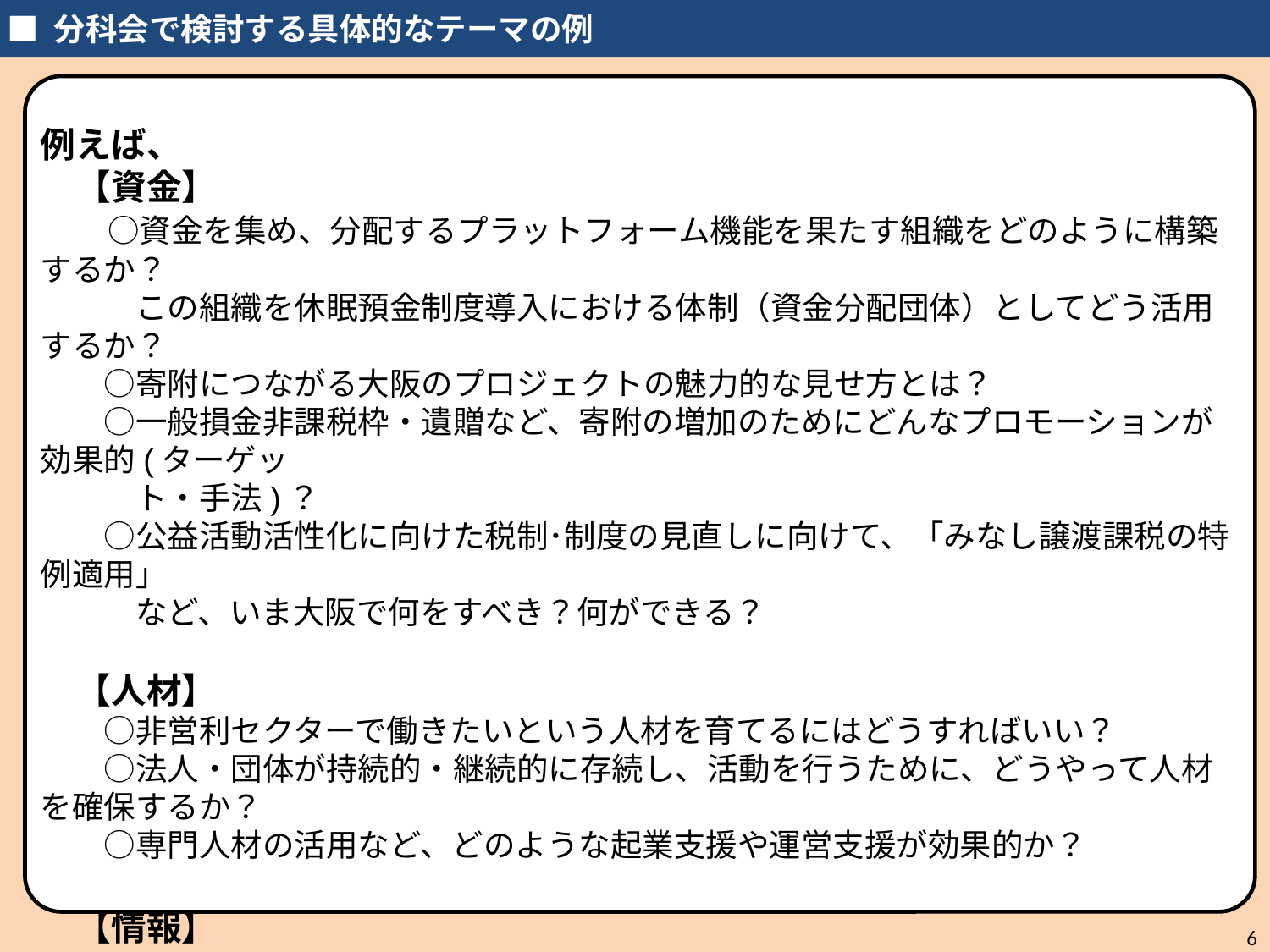

■ 分科会で検討する具体的なテーマの例

例えば、
　【資金】
　　○資金を集め、分配するプラットフォーム機能を果たす組織をどのように構築するか？
　　　この組織を休眠預金制度導入における体制（資金分配団体）としてどう活用するか？
　　○寄附につながる大阪のプロジェクトの魅力的な見せ方とは？
　　○一般損金非課税枠・遺贈など、寄附の増加のためにどんなプロモーションが効果的(ターゲッ
　　　ト・手法)？
　　○公益活動活性化に向けた税制･制度の見直しに向けて、「みなし譲渡課税の特例適用」
　　　など、いま大阪で何をすべき？何ができる？

　【人材】
　　○非営利セクターで働きたいという人材を育てるにはどうすればいい？
　　○法人・団体が持続的・継続的に存続し、活動を行うために、どうやって人材を確保するか？
　　○専門人材の活用など、どのような起業支援や運営支援が効果的か？

　【情報】
　　○法人･団体にとってどのような情報が必要か？その情報をどうやって集約・共有するか？
　　○単なる情報発信ではない、情報と何かを組み合わせた効果的な発信とは？
　　○公益活動の成果を評価するための基準・指標として、どのようなものがあるか？
6